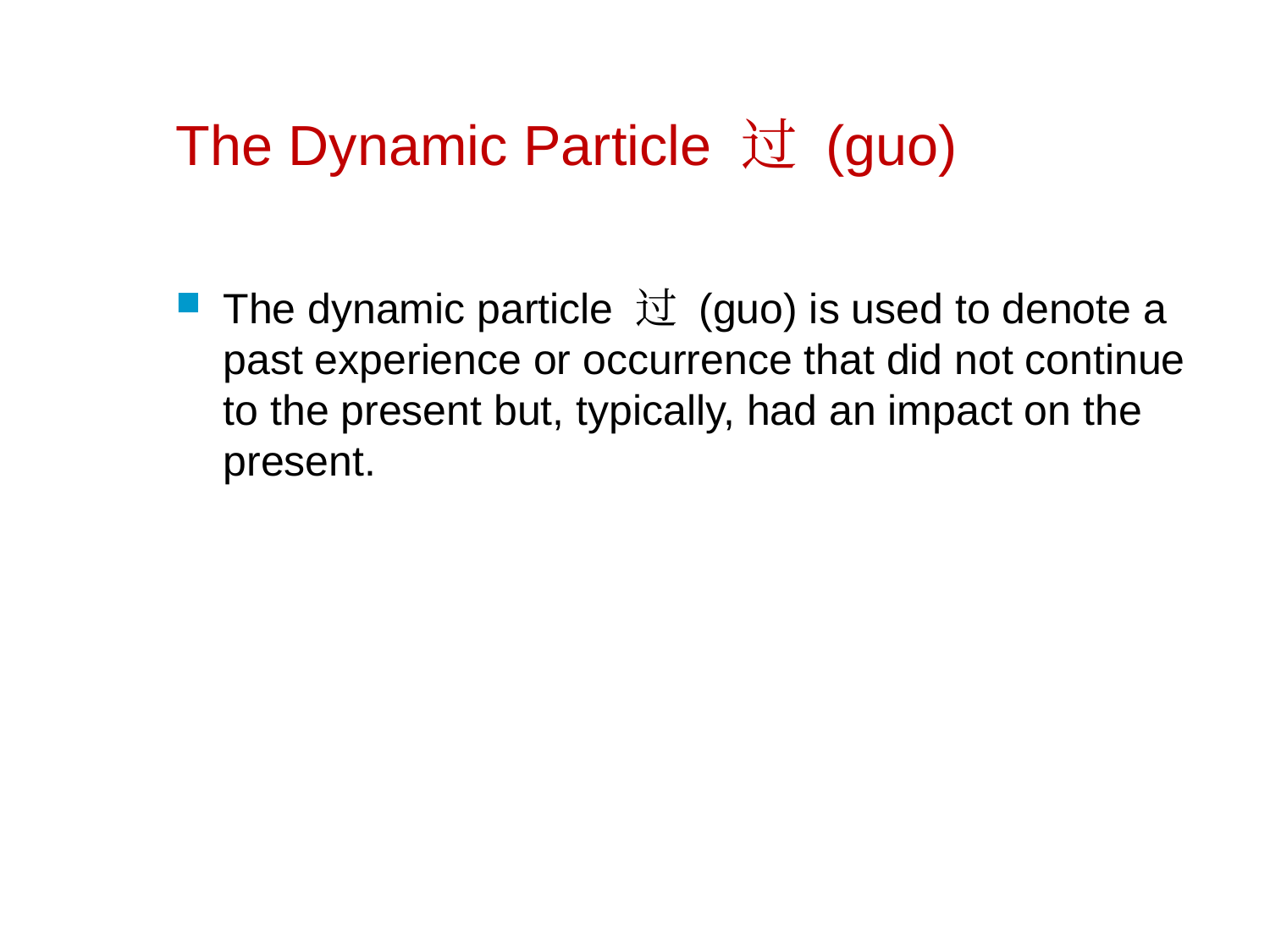

# The Dynamic Particle 过 (guo)
The dynamic particle 过 (guo) is used to denote a past experience or occurrence that did not continue to the present but, typically, had an impact on the present.